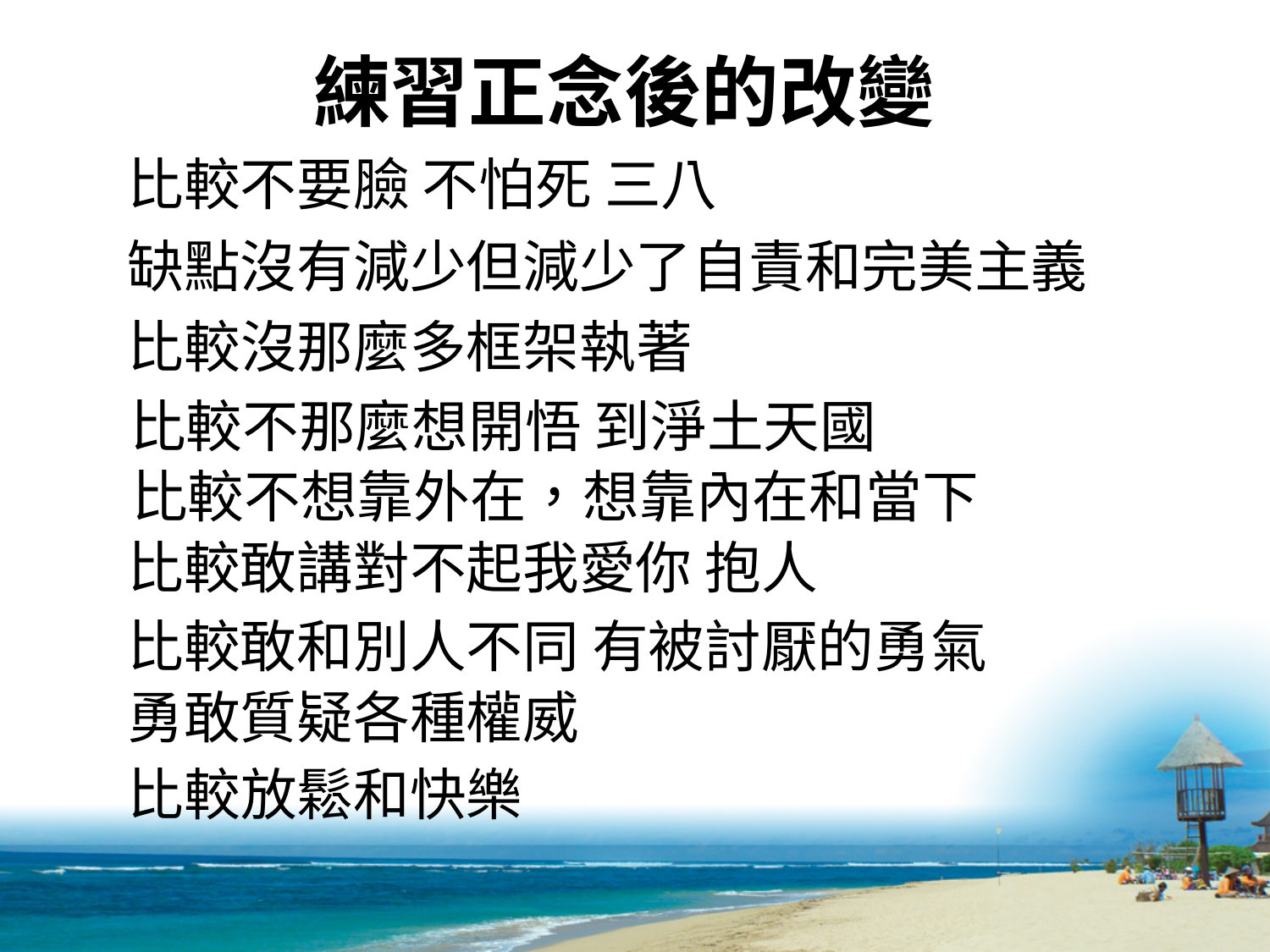

練習正念後的改變
比較不要臉 不怕死 三八
缺點沒有減少但減少了自責和完美主義
比較沒那麼多框架執著
比較不那麼想開悟 到淨土天國
比較不想靠外在，想靠內在和當下
比較敢講對不起我愛你 抱人
比較敢和別人不同 有被討厭的勇氣
勇敢質疑各種權威
比較放鬆和快樂